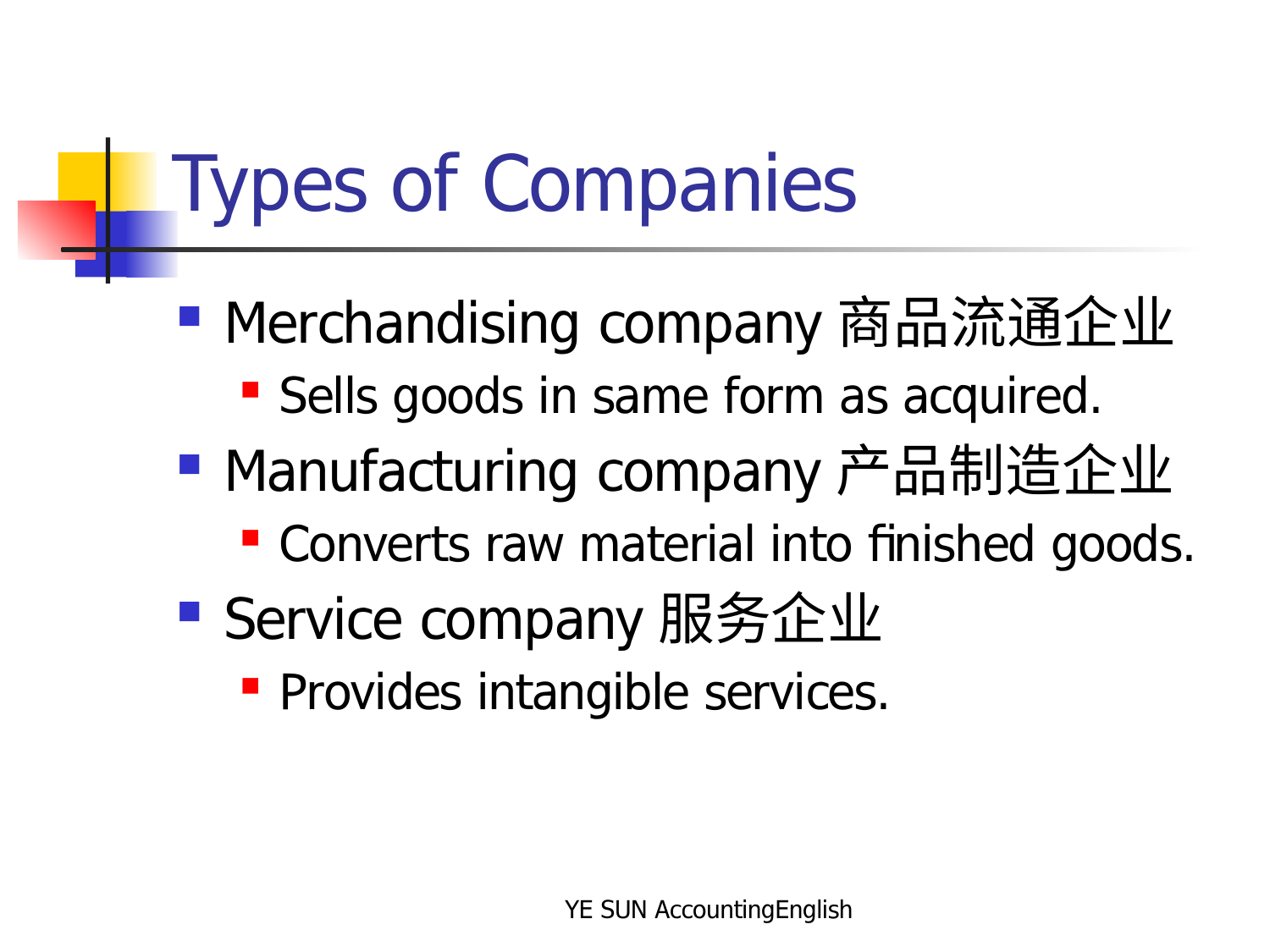

# Types of Companies
Merchandising company商品流通企业
Sells goods in same form as acquired.
Manufacturing company产品制造企业
Converts raw material into finished goods.
Service company服务企业
Provides intangible services.
YE SUN AccountingEnglish
4